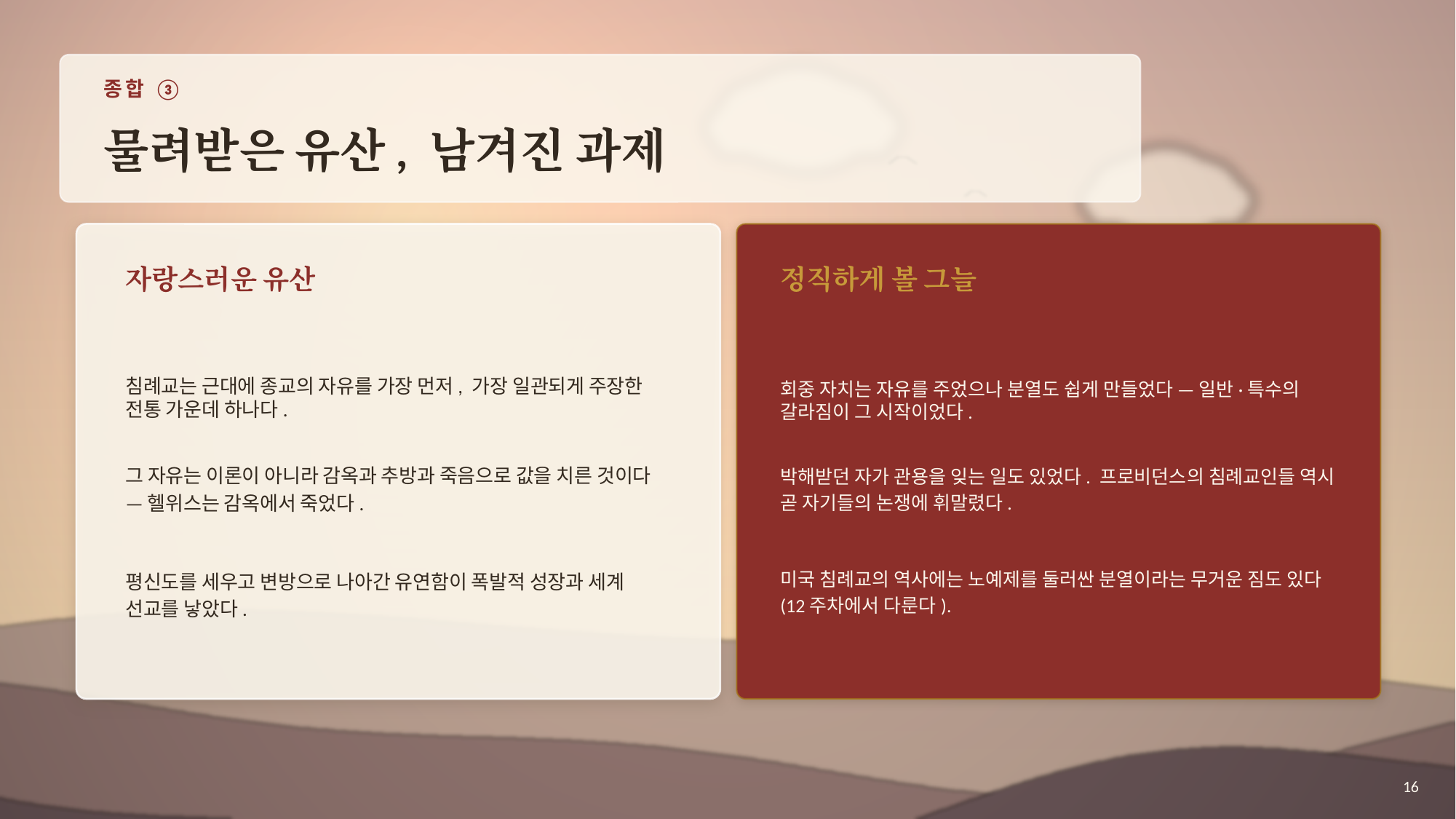

종합 ③
물려받은 유산, 남겨진 과제

자랑스러운 유산
정직하게 볼 그늘
침례교는 근대에 종교의 자유를 가장 먼저, 가장 일관되게 주장한 전통 가운데 하나다.

그 자유는 이론이 아니라 감옥과 추방과 죽음으로 값을 치른 것이다 — 헬위스는 감옥에서 죽었다.

평신도를 세우고 변방으로 나아간 유연함이 폭발적 성장과 세계 선교를 낳았다.
회중 자치는 자유를 주었으나 분열도 쉽게 만들었다 — 일반·특수의 갈라짐이 그 시작이었다.

박해받던 자가 관용을 잊는 일도 있었다. 프로비던스의 침례교인들 역시 곧 자기들의 논쟁에 휘말렸다.

미국 침례교의 역사에는 노예제를 둘러싼 분열이라는 무거운 짐도 있다 (12주차에서 다룬다).
16